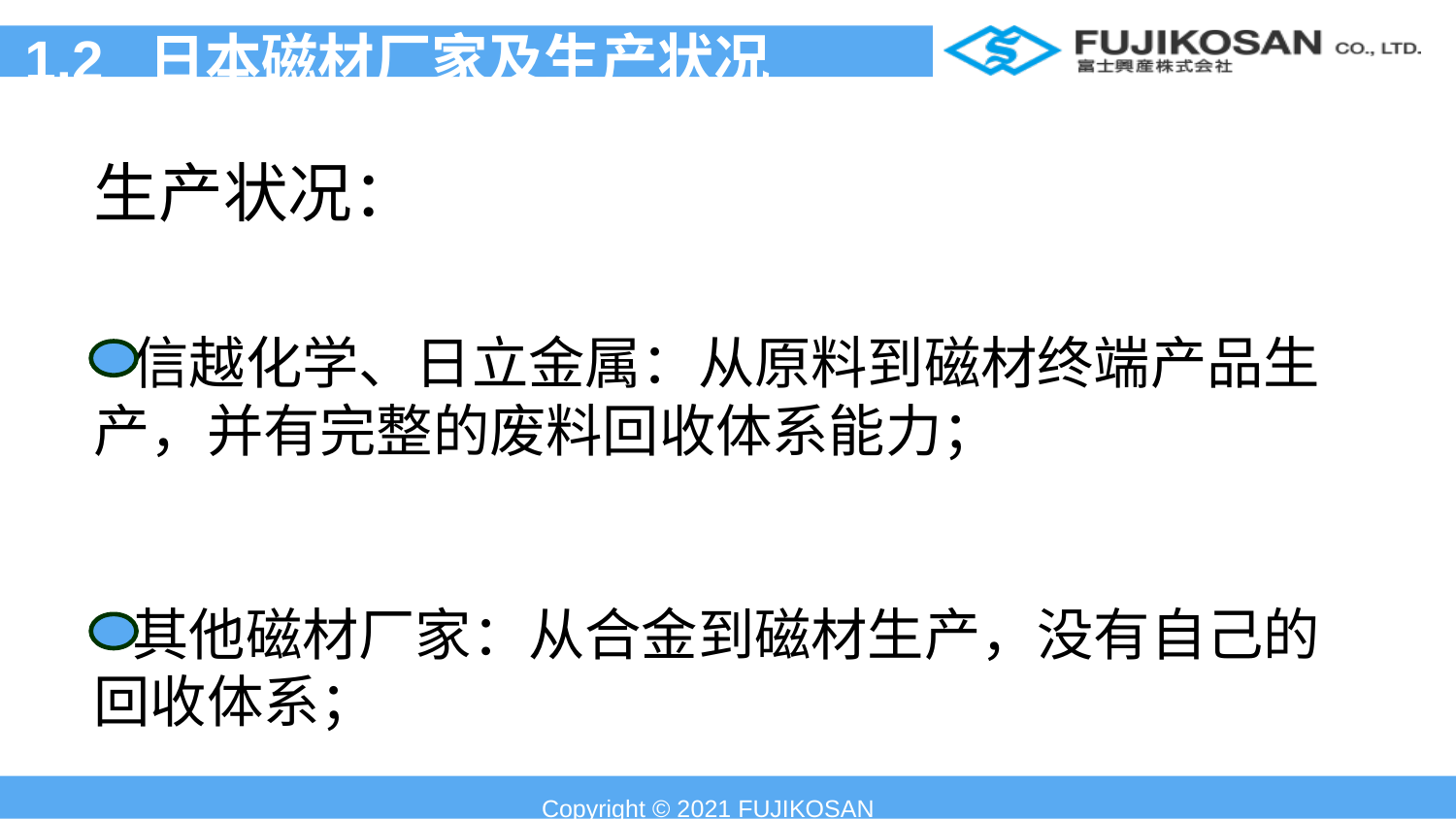

1.2  日本磁材厂家及生产状况
生产状况：

  信越化学、日立金属：从原料到磁材终端产品生产，并有完整的废料回收体系能力；

  其他磁材厂家：从合金到磁材生产，没有自己的回收体系；